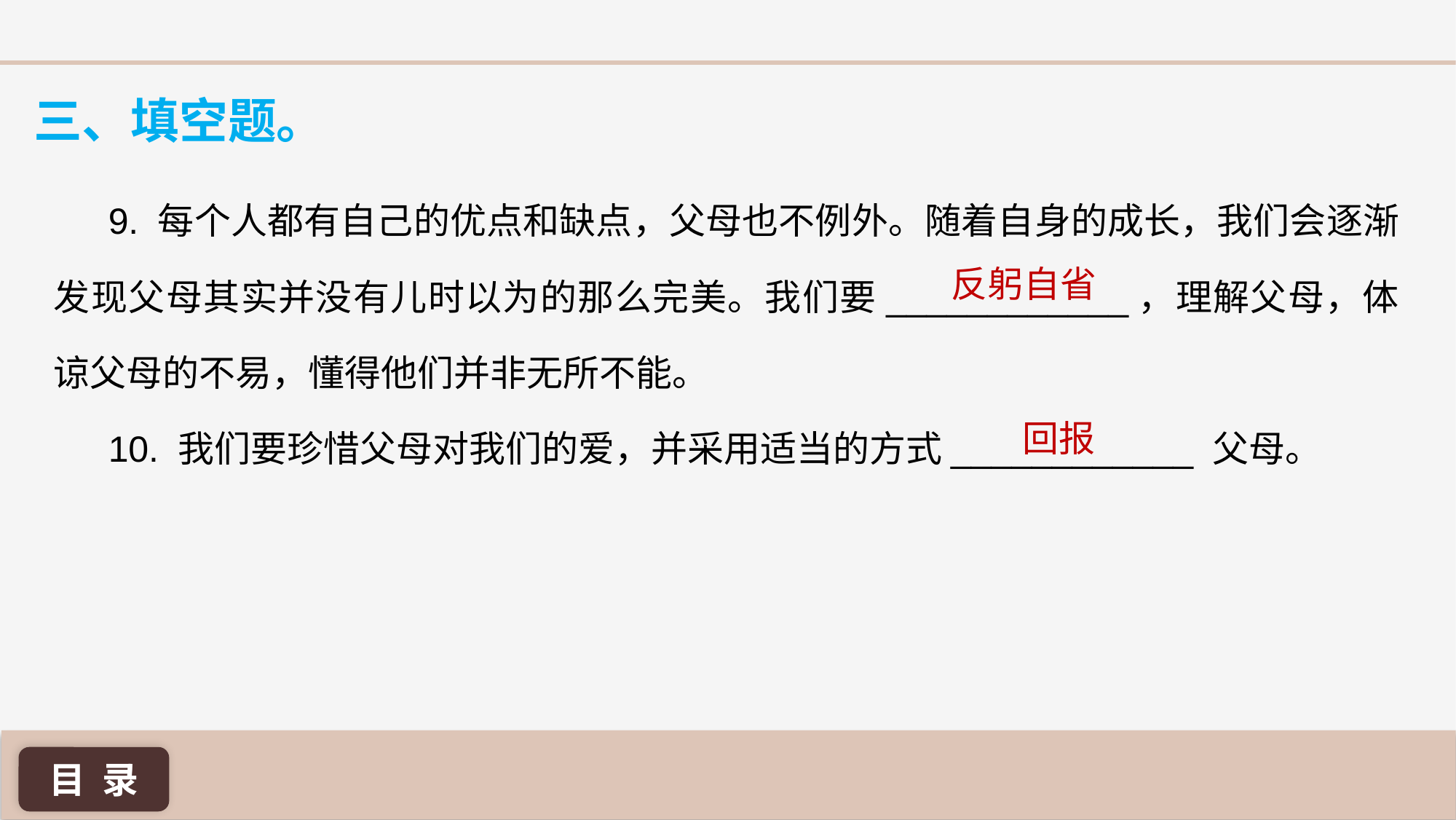

三、填空题。
9. 每个人都有自己的优点和缺点，父母也不例外。随着自身的成长，我们会逐渐发现父母其实并没有儿时以为的那么完美。我们要____________，理解父母，体谅父母的不易，懂得他们并非无所不能。
10. 我们要珍惜父母对我们的爱，并采用适当的方式____________ 父母。
反躬自省
回报